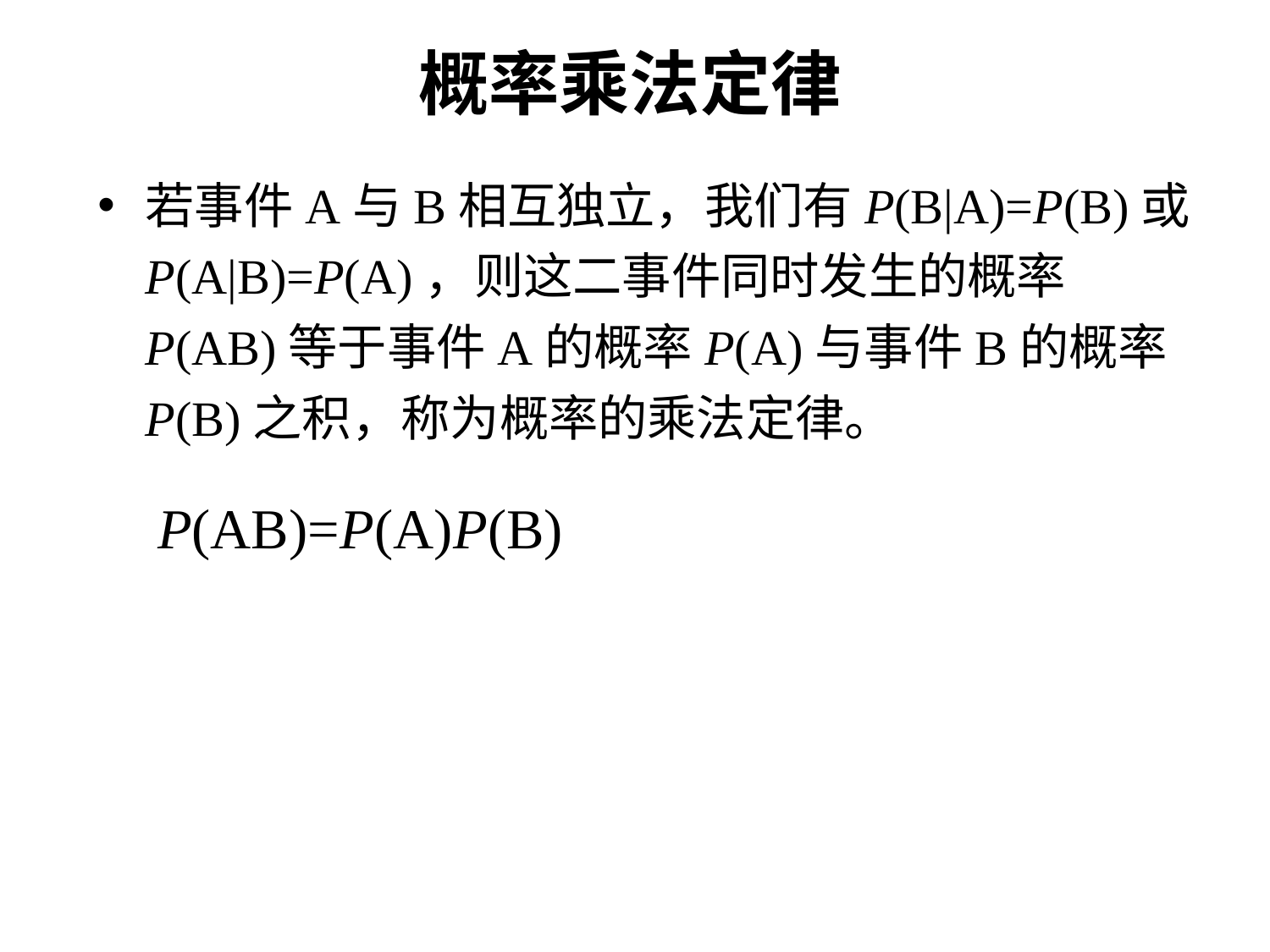

# 概率乘法定律
若事件A与B相互独立，我们有P(B|A)=P(B)或P(A|B)=P(A)，则这二事件同时发生的概率P(AB)等于事件A的概率P(A)与事件B的概率P(B)之积，称为概率的乘法定律。
P(AB)=P(A)P(B)